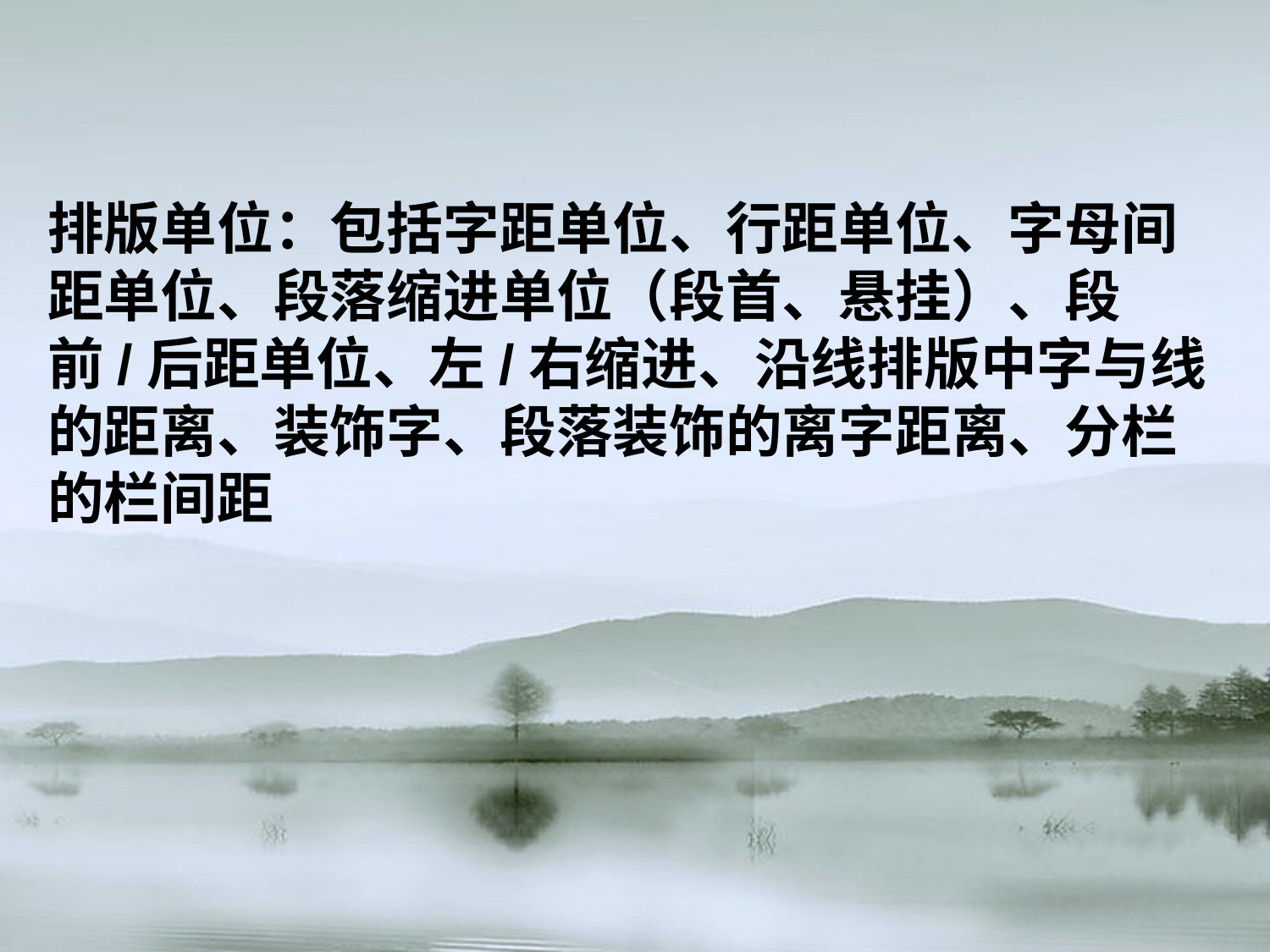

#
排版单位：包括字距单位、行距单位、字母间距单位、段落缩进单位（段首、悬挂）、段前/后距单位、左/右缩进、沿线排版中字与线的距离、装饰字、段落装饰的离字距离、分栏的栏间距